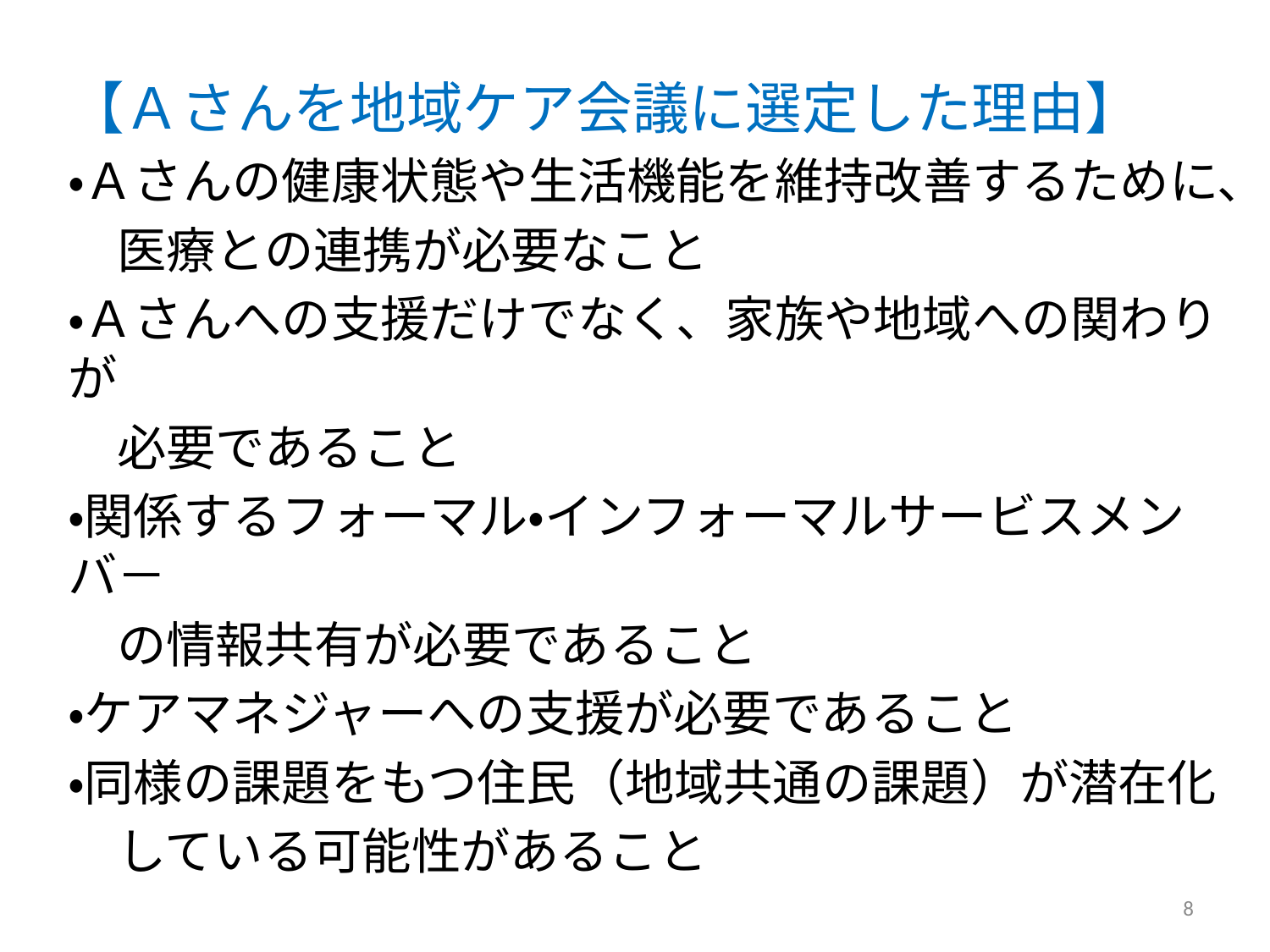

【Ａさんを地域ケア会議に選定した理由】
・Ａさんの健康状態や生活機能を維持改善するために、
　医療との連携が必要なこと
・Ａさんへの支援だけでなく、家族や地域への関わりが
　必要であること
・関係するフォーマル・インフォーマルサービスメンバ－
　の情報共有が必要であること
・ケアマネジャーへの支援が必要であること
・同様の課題をもつ住民（地域共通の課題）が潜在化
　している可能性があること
8